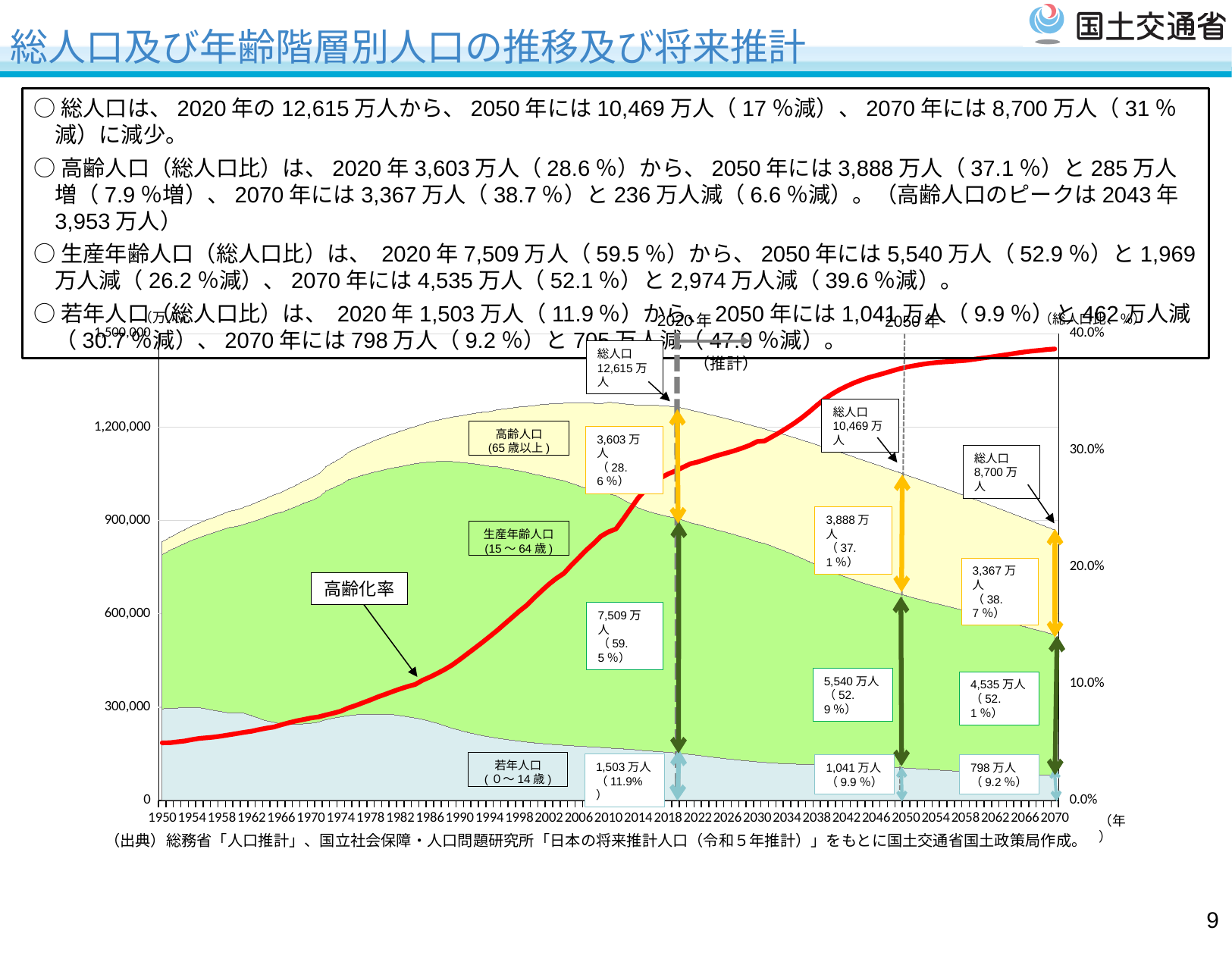

総人口及び年齢階層別人口の推移及び将来推計
○総人口は、2020年の12,615万人から、2050年には10,469万人（17％減）、2070年には8,700万人（31％減）に減少。
○高齢人口（総人口比）は、2020年3,603万人（28.6％）から、2050年には3,888万人（37.1％）と285万人増（7.9％増）、2070年には3,367万人（38.7％）と236万人減（6.6％減）。（高齢人口のピークは2043年3,953万人）
○生産年齢人口（総人口比）は、 2020年7,509万人（59.5％）から、2050年には5,540万人（52.9％）と1,969万人減（26.2％減）、2070年には4,535万人（52.1％）と2,974万人減（39.6％減）。
○若年人口（総人口比）は、 2020年1,503万人（11.9％）から、2050年には1,041万人（9.9％）と462万人減（30.7％減）、2070年には798万人（9.2％）と705万人減（47.0％減）。
（万人）
2020年
2050年
（総人口比、％）

### Chart

| Category | 若年人口 | 生産年齢
人口 | 高齢人口 | 高齢人口割合 |
|---|---|---|---|---|
| 1950 | 294300.0 | 496610.0 | 41090.0 | 0.04938701923076923 |
| 1951 | 296620.0 | 507340.0 | 41770.0 | 0.04940797956021339 |
| 1952 | 297000.0 | 518450.0 | 43060.0 | 0.05018180123065449 |
| 1953 | 297520.0 | 528540.0 | 44280.0 | 0.050907669491038275 |
| 1954 | 298880.0 | 538050.0 | 46000.0 | 0.05213114382529267 |
| 1955 | 297980.0 | 547300.0 | 47470.0 | 0.05317218513374255 |
| 1956 | 294140.0 | 560020.0 | 48430.0 | 0.05370846826065741 |
| 1957 | 289090.0 | 572410.0 | 49380.0 | 0.054306704205525254 |
| 1958 | 285130.0 | 584330.0 | 50650.0 | 0.05519413296718864 |
| 1959 | 281090.0 | 596560.0 | 52090.0 | 0.05622780410401442 |
| 1960 | 280670.0 | 600020.0 | 53500.0 | 0.05726886393560197 |
| 1961 | 280670.0 | 607150.0 | 55030.0 | 0.05836435563757464 |
| 1962 | 272740.0 | 622610.0 | 56420.0 | 0.05927653628350196 |
| 1963 | 264160.0 | 639030.0 | 58360.0 | 0.06069304047589334 |
| 1964 | 255900.0 | 655800.0 | 60160.0 | 0.06190446790557922 |
| 1965 | 251660.0 | 669280.0 | 61810.0 | 0.06289493767489189 |
| 1966 | 245210.0 | 681120.0 | 64200.0 | 0.06482491215315643 |
| 1967 | 244160.0 | 691610.0 | 66660.0 | 0.06652960198011897 |
| 1968 | 244220.0 | 700860.0 | 68990.0 | 0.06808380456128924 |
| 1969 | 246010.0 | 709380.0 | 71090.0 | 0.06933174689865022 |
| 1970 | 248230.0 | 715660.0 | 73310.0 | 0.07068067875048206 |
| 1971 | 251690.0 | 723210.0 | 75240.0 | 0.07155832421893575 |
| 1972 | 259700.0 | 734830.0 | 78790.0 | 0.07322830986570007 |
| 1973 | 264470.0 | 741040.0 | 81600.0 | 0.07479102507699076 |
| 1974 | 268500.0 | 747420.0 | 84570.0 | 0.07648340915051595 |
| 1975 | 272320.0 | 758390.0 | 88690.0 | 0.07922994461318564 |
| 1976 | 274920.0 | 763950.0 | 92010.0 | 0.08135710117247599 |
| 1977 | 276490.0 | 769440.0 | 95610.0 | 0.0837472079884378 |
| 1978 | 277080.0 | 775450.0 | 99210.0 | 0.0861272679920132 |
| 1979 | 276640.0 | 781610.0 | 103090.0 | 0.08875209848908786 |
| 1980 | 275240.0 | 788840.0 | 106530.0 | 0.09100461301896463 |
| 1981 | 276030.0 | 792720.0 | 110090.0 | 0.09337415819918238 |
| 1982 | 272540.0 | 800890.0 | 113500.0 | 0.09559665790714911 |
| 1983 | 269070.0 | 809040.0 | 116720.0 | 0.09764422433409183 |
| 1984 | 265040.0 | 817760.0 | 119560.0 | 0.09938074061759694 |
| 1985 | 260420.0 | 825350.0 | 124720.0 | 0.10303265619707722 |
| 1986 | 254340.0 | 833680.0 | 128700.0 | 0.1057866184448463 |
| 1987 | 247530.0 | 841890.0 | 133220.0 | 0.10898322139415408 |
| 1988 | 239850.0 | 850130.0 | 137850.0 | 0.11230600024440913 |
| 1989 | 232010.0 | 857450.0 | 143090.0 | 0.11613976705490849 |
| 1990 | 225440.0 | 861400.0 | 149280.0 | 0.12076595125029325 |
| 1991 | 219040.0 | 865570.0 | 155820.0 | 0.12555902047525805 |
| 1992 | 213640.0 | 868450.0 | 162420.0 | 0.13038766286416145 |
| 1993 | 208410.0 | 870230.0 | 169000.0 | 0.13526709247786903 |
| 1994 | 204150.0 | 870340.0 | 175850.0 | 0.1403823893346106 |
| 1995 | 200330.0 | 872600.0 | 182770.0 | 0.1455522815959226 |
| 1996 | 196860.0 | 871610.0 | 190170.0 | 0.15109765690177102 |
| 1997 | 193660.0 | 870420.0 | 197580.0 | 0.15661437732349373 |
| 1998 | 190590.0 | 869200.0 | 205080.0 | 0.1621544689733696 |
| 1999 | 187420.0 | 867580.0 | 211860.0 | 0.16725745458564584 |
| 2000 | 185050.0 | 863800.0 | 220410.0 | 0.17365236436979029 |
| 2001 | 182830.0 | 861390.0 | 228690.0 | 0.17962392786452605 |
| 2002 | 181020.0 | 857060.0 | 236280.0 | 0.1853379978978084 |
| 2003 | 179050.0 | 854040.0 | 243110.0 | 0.1903848262251946 |
| 2004 | 177340.0 | 850770.0 | 248760.0 | 0.19466768920156197 |
| 2005 | 175850.0 | 844220.0 | 257610.0 | 0.2016232546490514 |
| 2006 | 174350.0 | 837310.0 | 266040.0 | 0.20800462857991728 |
| 2007 | 172930.0 | 830150.0 | 274640.0 | 0.2145071973631798 |
| 2008 | 171760.0 | 823000.0 | 282160.0 | 0.22029293276287437 |
| 2009 | 170110.0 | 814930.0 | 290050.0 | 0.2265449262684329 |
| 2010 | 168390.0 | 817350.0 | 294840.0 | 0.23024122070640418 |
| 2011 | 167050.0 | 813420.0 | 297520.0 | 0.2327393338235524 |
| 2012 | 165470.0 | 801750.0 | 307930.0 | 0.2413376909391581 |
| 2013 | 163900.0 | 790100.0 | 318980.0 | 0.25034925518388873 |
| 2014 | 162330.0 | 778500.0 | 330000.0 | 0.2593585199273796 |
| 2015 | 159450.0 | 772820.0 | 338680.0 | 0.2664778315433337 |
| 2016 | 158090.0 | 766730.0 | 345600.0 | 0.2720360195840746 |
| 2017 | 156410.0 | 761900.0 | 350870.0 | 0.27645191027348154 |
| 2018 | 154730.0 | 757960.0 | 354790.0 | 0.27991542339584535 |
| 2019 | 152590.0 | 755420.0 | 357540.0 | 0.28251748251748254 |
| 2020 | 150320.0 | 750880.0 | 360270.0 | 0.28559764082888084 |
| 2021 | 147924.34 | 745080.7000000001 | 362261.25999999995 | 0.2885931512015167 |
| 2022 | 145153.25 | 741960.42 | 362662.77 | 0.2901821144908125 |
| 2023 | 142020.24 | 738581.1900000001 | 363478.56 | 0.2921665534719078 |
| 2024 | 139148.31 | 734657.88 | 364630.5 | 0.2944280502542282 |
| 2025 | 136325.22 | 731010.25 | 365289.01 | 0.29635060468700086 |
| 2026 | 133545.93 | 727424.19 | 365641.24000000005 | 0.2980905378212053 |
| 2027 | 131002.98000000001 | 723349.58 | 366087.62 | 0.2999635918247136 |
| 2028 | 128503.32 | 718801.25 | 366833.79000000004 | 0.3021350795637493 |
| 2029 | 126249.75 | 713667.01 | 367794.22 | 0.30453827620247353 |
| 2030 | 123970.06 | 707568.29 | 369619.46 | 0.30771931881056763 |
| 2031 | 121928.16999999998 | 704376.67 | 368172.17 | 0.30822875939463446 |
| 2032 | 120261.27 | 697052.65 | 370351.0 | 0.31183122182165 |
| 2033 | 118793.6 | 689487.01 | 372433.02 | 0.31543044281982624 |
| 2034 | 117710.0 | 681112.23 | 374798.83999999997 | 0.31935251197089953 |
| 2035 | 116911.91999999998 | 672155.5499999999 | 377321.57 | 0.3234954721753513 |
| 2036 | 116047.35 | 662678.24 | 380295.71 | 0.3281179647000448 |
| 2037 | 115512.94 | 652298.33 | 383713.58 | 0.33322214742671125 |
| 2038 | 115198.42000000001 | 641320.0 | 387391.12 | 0.3386553800399287 |
| 2039 | 114736.5 | 630795.26 | 390655.95 | 0.34383046618238816 |
| 2040 | 114190.45 | 621333.74 | 392849.85 | 0.34815569358405574 |
| 2041 | 113597.99 | 612539.91 | 394310.82 | 0.35192223701232844 |
| 2042 | 112922.44 | 604512.4 | 394995.88 | 0.3550745883752653 |
| 2043 | 112141.99 | 596907.5800000001 | 395290.22 | 0.3579425708996917 |
| 2044 | 111256.28 | 589886.04 | 395052.85000000003 | 0.360385505073882 |
| 2045 | 110269.3 | 583229.1599999999 | 394514.92 | 0.36260116247282576 |
| 2046 | 109185.84000000001 | 577198.87 | 393422.67 | 0.3643452316467776 |
| 2047 | 108012.72 | 571253.6 | 392320.22 | 0.36611156015453494 |
| 2048 | 106762.0 | 565286.37 | 391307.62 | 0.3679930521857214 |
| 2049 | 105442.17000000001 | 559454.06 | 390220.02999999997 | 0.3698360501050377 |
| 2050 | 104061.23999999999 | 554020.3500000001 | 388782.24 | 0.3713780425482844 |
| 2051 | 102628.58 | 549003.68 | 386959.23000000004 | 0.37258078245952125 |
| 2052 | 101154.15000000001 | 544085.67 | 385049.43 | 0.3737294490234606 |
| 2053 | 99649.06999999999 | 539412.0 | 382884.51 | 0.37466232790986775 |
| 2054 | 98125.21 | 535002.73 | 380420.04000000004 | 0.37533500880737786 |
| 2055 | 96594.83 | 530696.84 | 377792.33 | 0.37588134548076235 |
| 2056 | 95070.98 | 526517.01 | 374954.80000000005 | 0.37625559460422175 |
| 2057 | 93566.65999999999 | 522131.25 | 372217.63 | 0.3767707004588671 |
| 2058 | 92094.67000000001 | 517711.03 | 369390.76999999996 | 0.3772386697558118 |
| 2059 | 90667.75 | 512863.22 | 366852.55 | 0.37804903158289416 |
| 2060 | 89298.0 | 507806.44 | 364373.97 | 0.37897259700298414 |
| 2061 | 87996.14 | 502726.76 | 361763.34 | 0.37980951829813314 |
| 2062 | 86770.7 | 497484.83999999997 | 359159.98 | 0.38070179299149115 |
| 2063 | 85627.72 | 492049.06000000006 | 356601.29000000004 | 0.38168646086277075 |
| 2064 | 84570.16 | 486594.38 | 353924.26 | 0.3825840935486409 |
| 2065 | 83597.12 | 480925.74 | 351342.26 | 0.3836179023433286 |
| 2066 | 82704.34999999999 | 475311.02 | 348611.20999999996 | 0.38451465872531554 |
| 2067 | 81884.5 | 469756.27 | 345753.68000000005 | 0.3852861847461413 |
| 2068 | 81127.1 | 464335.14 | 342728.79000000004 | 0.3858728341356927 |
| 2069 | 80419.94 | 458793.23 | 339825.75 | 0.38658783162866095 |
| 2070 | 79749.87 | 453495.72 | 336714.5 | 0.38704591609484057 |

総人口
12,615万人
（推計）
総人口
10,469万人
高齢人口
(65歳以上)

3,603万人
（28.6％）
総人口
8,700万人
3,888万人
（37.1％）
生産年齢人口
(15～64歳)

3,367万人
（38.7％）
高齢化率
7,509万人
（59.5％）
5,540万人
（52.9％）
4,535万人
（52.1％）
若年人口
(０～14歳)

1,503万人
（11.9%）
798万人
（9.2％）
1,041万人
（9.9％）
（年）
（出典）総務省「人口推計」、国立社会保障・人口問題研究所「日本の将来推計人口（令和５年推計）」をもとに国土交通省国土政策局作成。

9